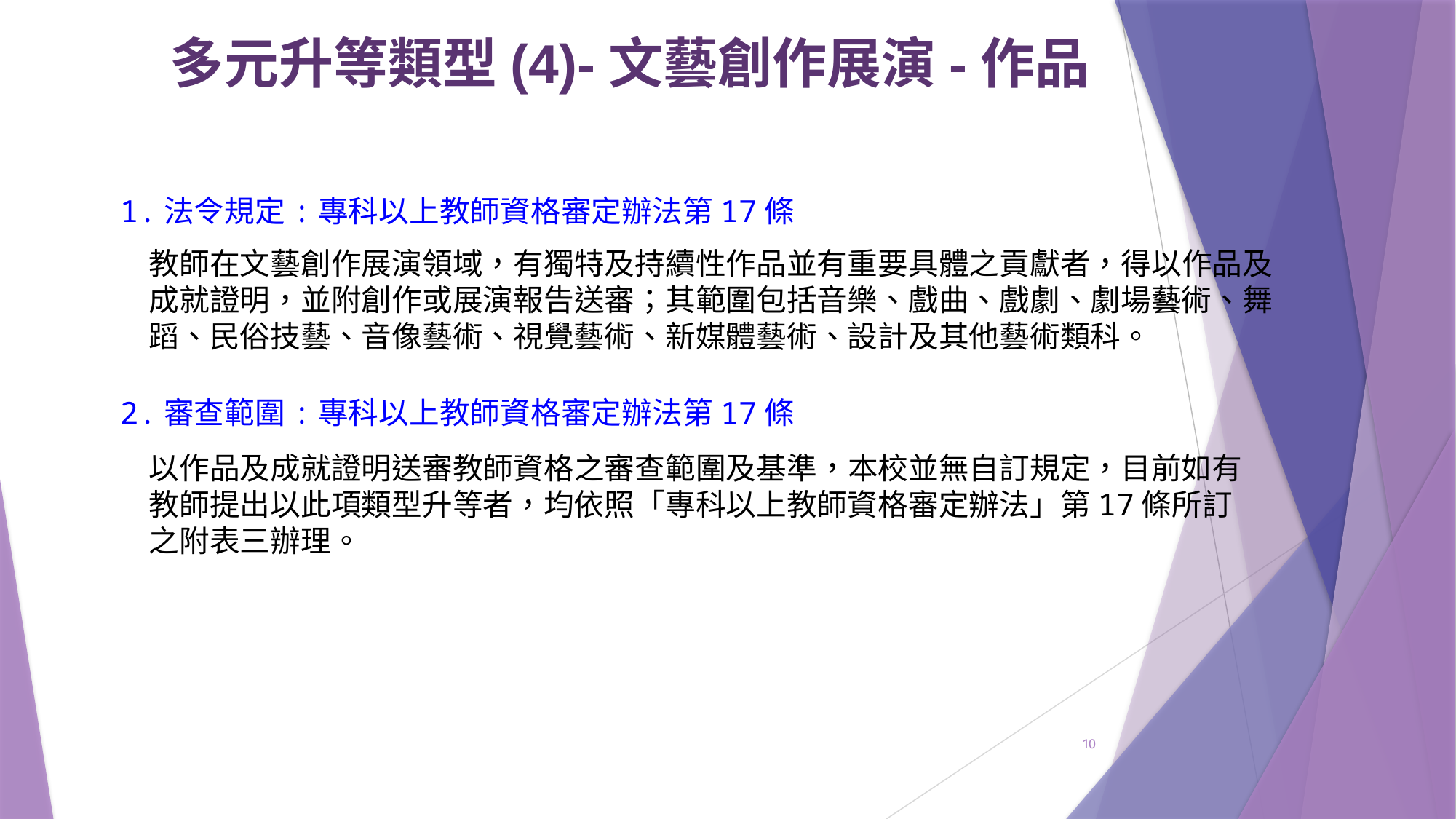

# 多元升等類型(4)-文藝創作展演-作品
1.法令規定:專科以上教師資格審定辦法第17條
教師在文藝創作展演領域，有獨特及持續性作品並有重要具體之貢獻者，得以作品及成就證明，並附創作或展演報告送審；其範圍包括音樂、戲曲、戲劇、劇場藝術、舞蹈、民俗技藝、音像藝術、視覺藝術、新媒體藝術、設計及其他藝術類科。
2.審查範圍:專科以上教師資格審定辦法第17條
以作品及成就證明送審教師資格之審查範圍及基準，本校並無自訂規定，目前如有教師提出以此項類型升等者，均依照「專科以上教師資格審定辦法」第17條所訂之附表三辦理。
10